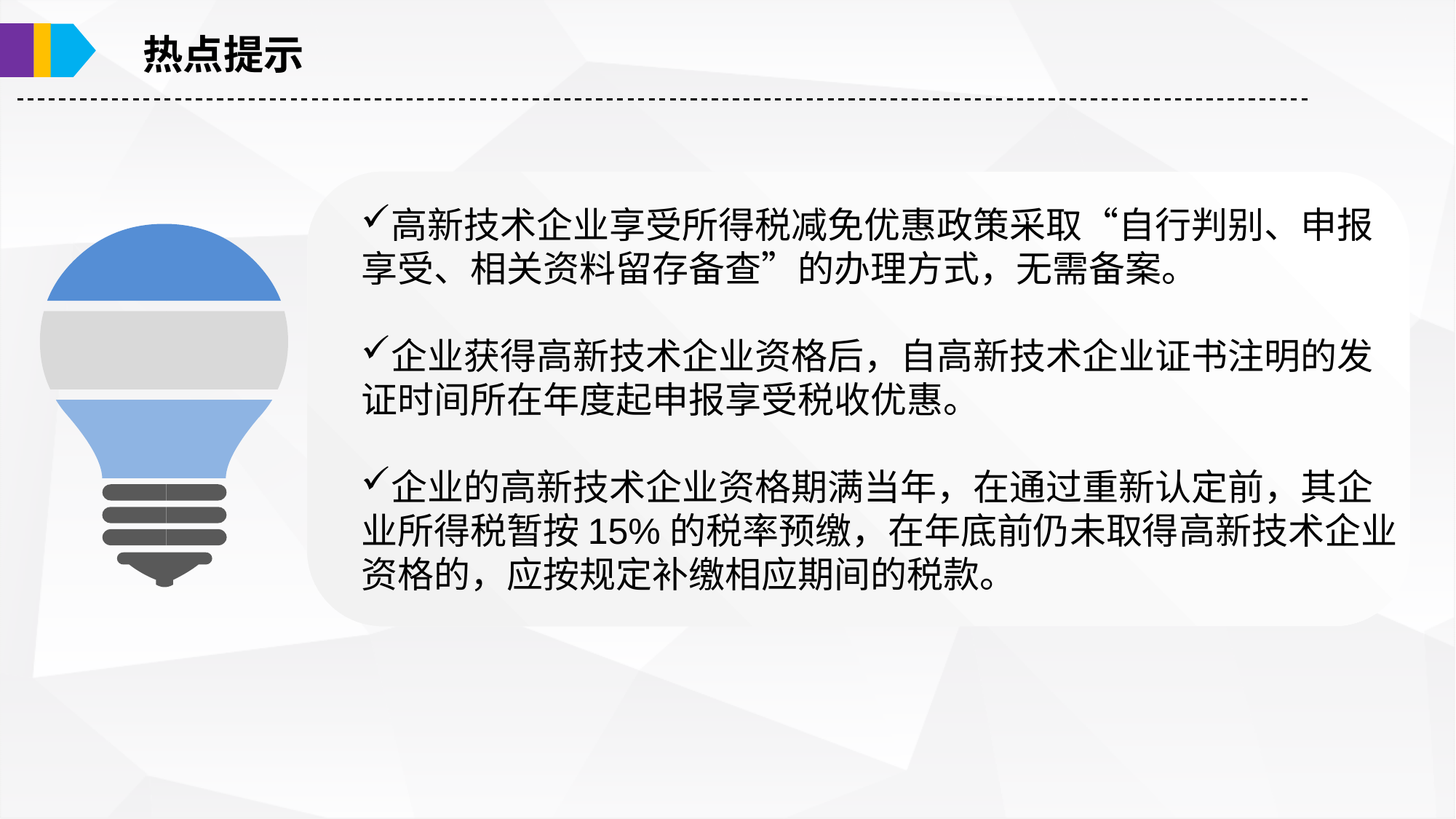

热点提示

高新技术企业享受所得税减免优惠政策采取“自行判别、申报享受、相关资料留存备查”的办理方式，无需备案。

企业获得高新技术企业资格后，自高新技术企业证书注明的发证时间所在年度起申报享受税收优惠。

企业的高新技术企业资格期满当年，在通过重新认定前，其企业所得税暂按15%的税率预缴，在年底前仍未取得高新技术企业资格的，应按规定补缴相应期间的税款。